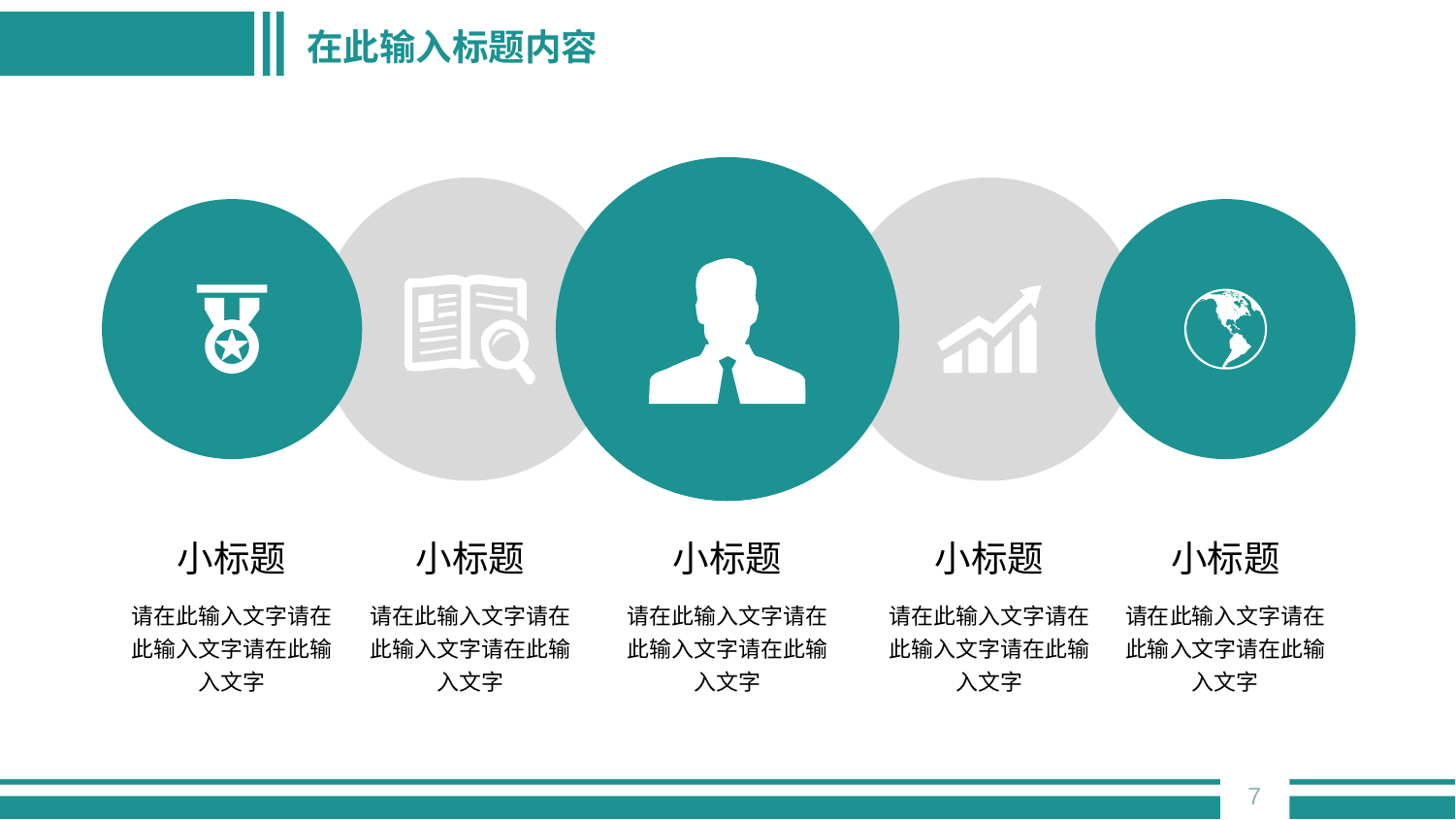

# 在此输入标题内容

小标题
小标题
小标题
小标题
小标题
请在此输入文字请在此输入文字请在此输入文字
请在此输入文字请在此输入文字请在此输入文字
请在此输入文字请在此输入文字请在此输入文字
请在此输入文字请在此输入文字请在此输入文字
请在此输入文字请在此输入文字请在此输入文字
7